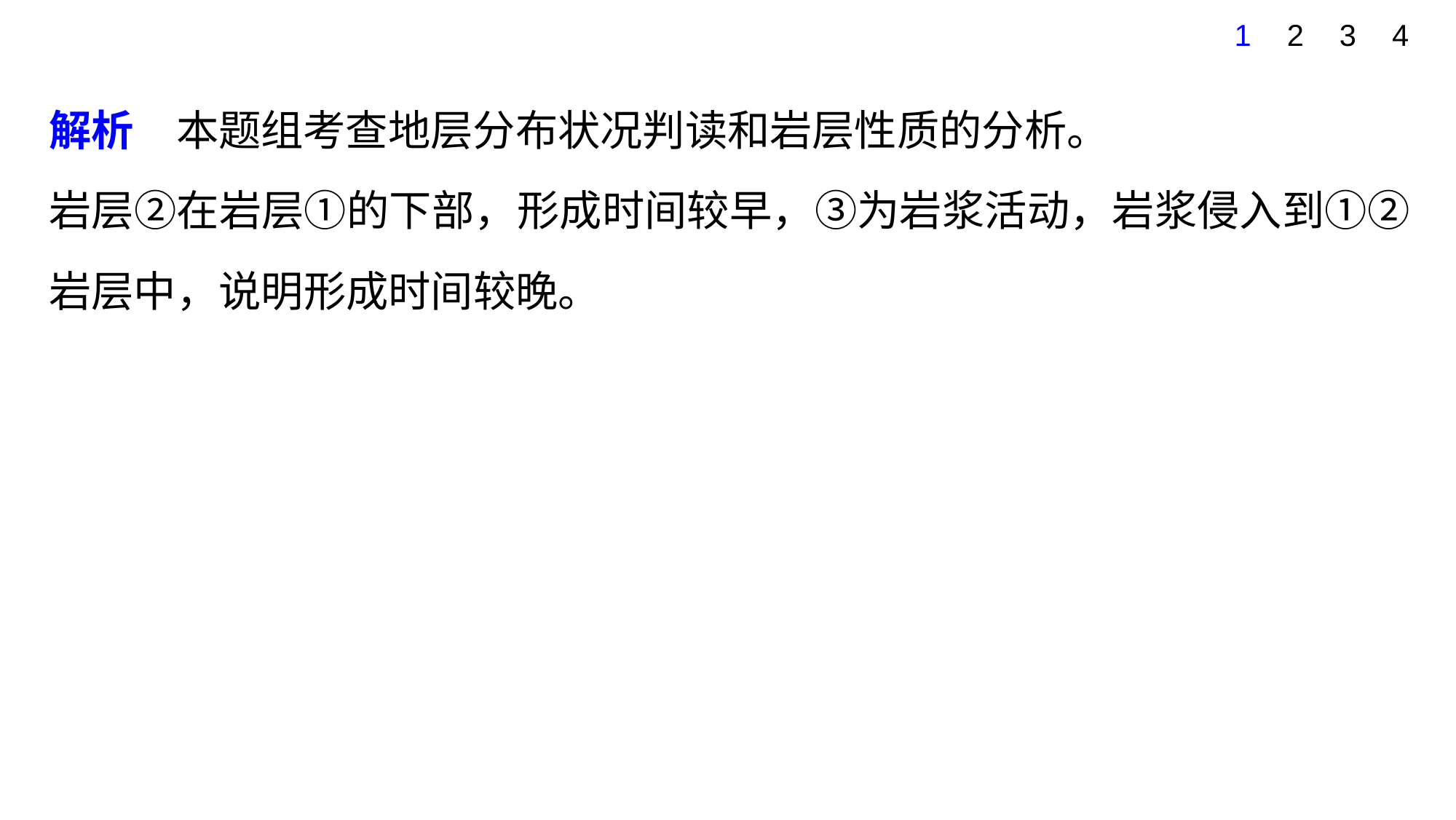

1
2
3
4
解析　本题组考查地层分布状况判读和岩层性质的分析。
岩层②在岩层①的下部，形成时间较早，③为岩浆活动，岩浆侵入到①②岩层中，说明形成时间较晚。